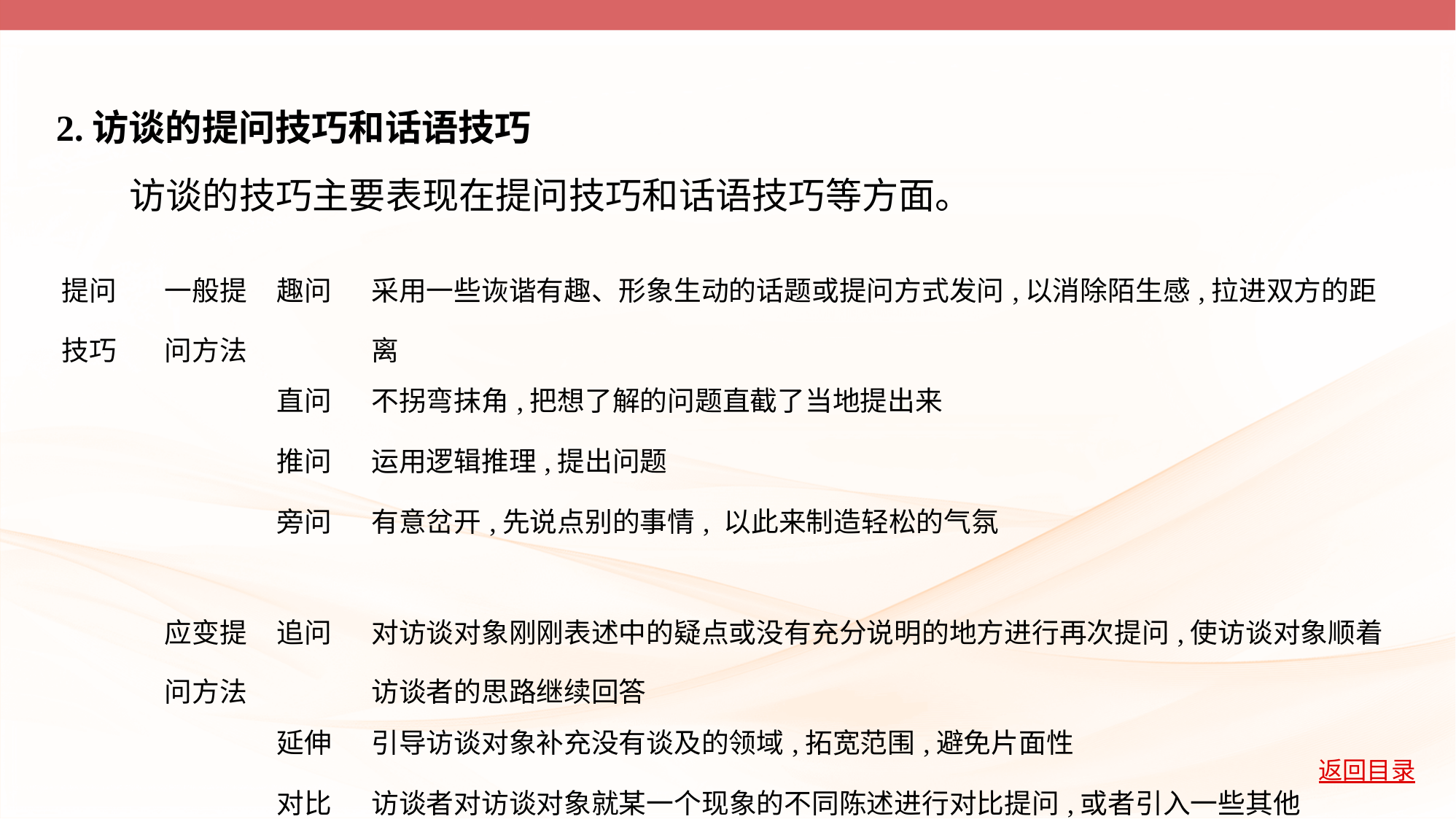

2.访谈的提问技巧和话语技巧
　　访谈的技巧主要表现在提问技巧和话语技巧等方面。
| 提问 技巧 | 一般提 问方法 | 趣问 | 采用一些诙谐有趣、形象生动的话题或提问方式发问,以消除陌生感,拉进双方的距离 |
| --- | --- | --- | --- |
|  |  | 直问 | 不拐弯抹角,把想了解的问题直截了当地提出来 |
|  |  | 推问 | 运用逻辑推理,提出问题 |
|  |  | 旁问 | 有意岔开,先说点别的事情, 以此来制造轻松的气氛 |
|  | 应变提 问方法 | 追问 | 对访谈对象刚刚表述中的疑点或没有充分说明的地方进行再次提问,使访谈对象顺着访谈者的思路继续回答 |
|  |  | 延伸 | 引导访谈对象补充没有谈及的领域,拓宽范围,避免片面性 |
|  |  | 对比 | 访谈者对访谈对象就某一个现象的不同陈述进行对比提问,或者引入一些其他 人对同一问题的观点进行对比提问 |